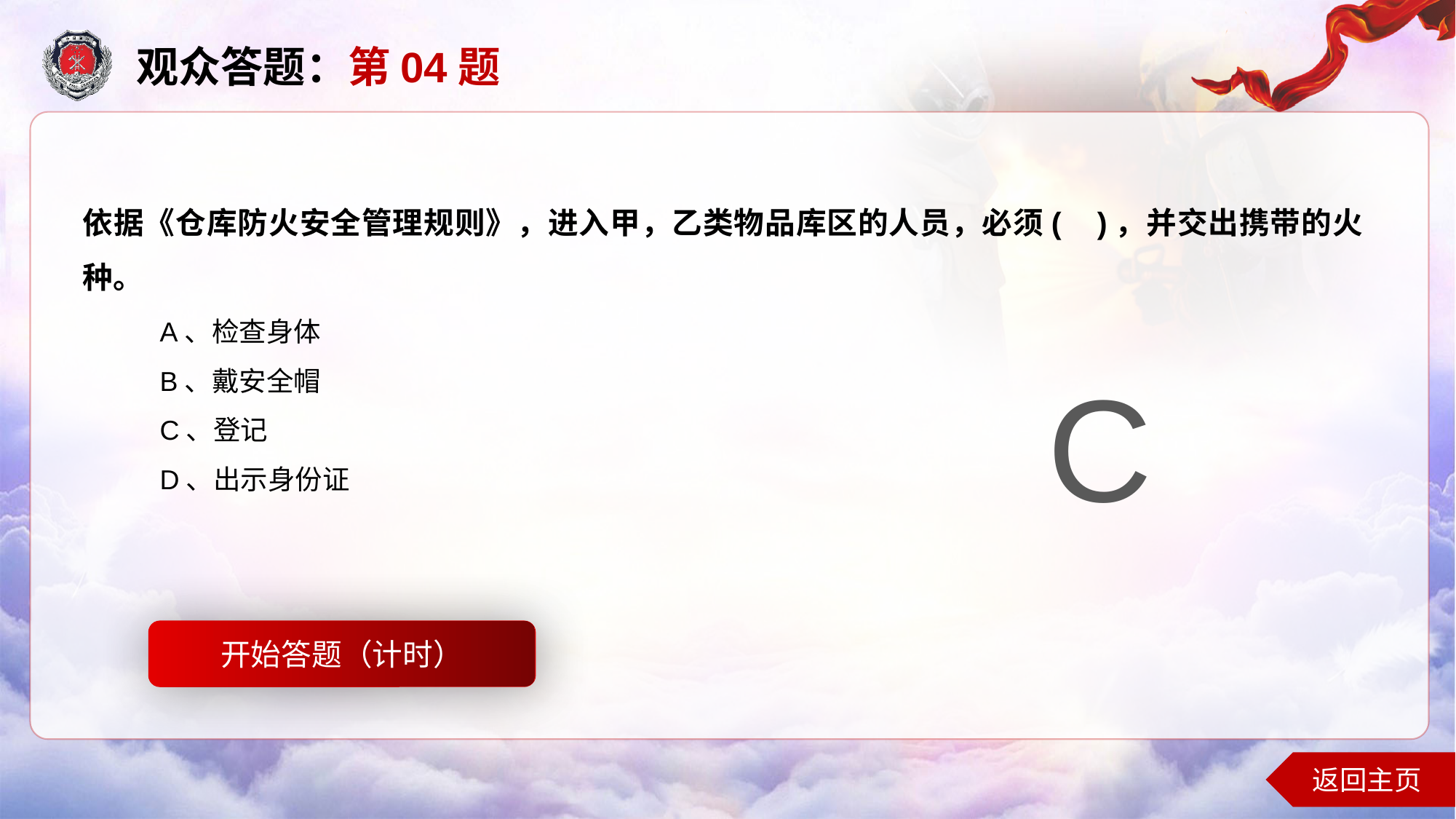

观众答题：第04题
依据《仓库防火安全管理规则》，进入甲，乙类物品库区的人员，必须(    )，并交出携带的火种。
A、检查身体
B、戴安全帽
C、登记
D、出示身份证
C
开始答题（计时）
开始答题
返回主页